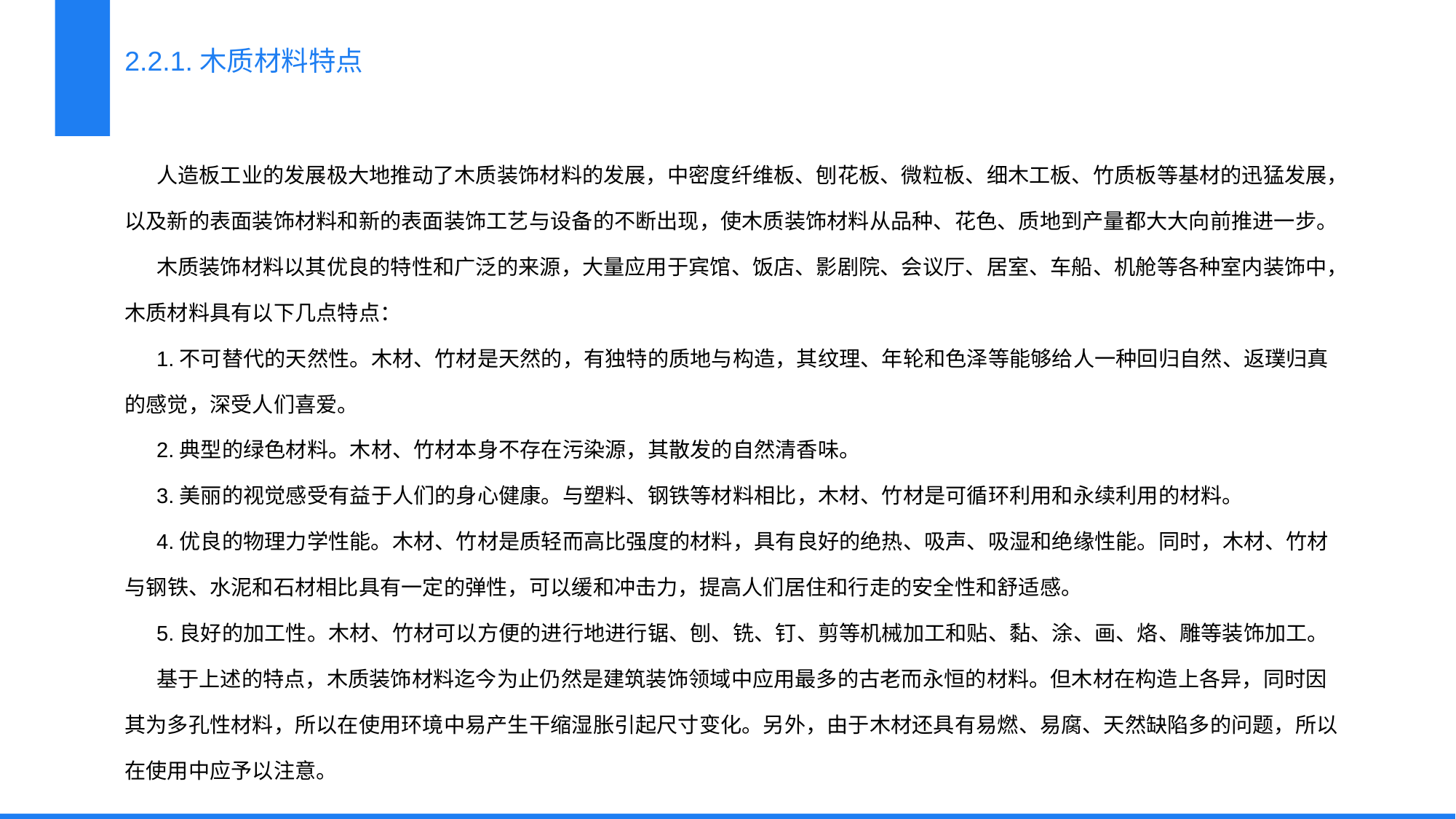

2.2.1.木质材料特点

人造板工业的发展极大地推动了木质装饰材料的发展，中密度纤维板、刨花板、微粒板、细木工板、竹质板等基材的迅猛发展，以及新的表面装饰材料和新的表面装饰工艺与设备的不断出现，使木质装饰材料从品种、花色、质地到产量都大大向前推进一步。
木质装饰材料以其优良的特性和广泛的来源，大量应用于宾馆、饭店、影剧院、会议厅、居室、车船、机舱等各种室内装饰中，木质材料具有以下几点特点：
1.不可替代的天然性。木材、竹材是天然的，有独特的质地与构造，其纹理、年轮和色泽等能够给人一种回归自然、返璞归真的感觉，深受人们喜爱。
2.典型的绿色材料。木材、竹材本身不存在污染源，其散发的自然清香味。
3.美丽的视觉感受有益于人们的身心健康。与塑料、钢铁等材料相比，木材、竹材是可循环利用和永续利用的材料。
4.优良的物理力学性能。木材、竹材是质轻而高比强度的材料，具有良好的绝热、吸声、吸湿和绝缘性能。同时，木材、竹材与钢铁、水泥和石材相比具有一定的弹性，可以缓和冲击力，提高人们居住和行走的安全性和舒适感。
5.良好的加工性。木材、竹材可以方便的进行地进行锯、刨、铣、钉、剪等机械加工和贴、黏、涂、画、烙、雕等装饰加工。
基于上述的特点，木质装饰材料迄今为止仍然是建筑装饰领域中应用最多的古老而永恒的材料。但木材在构造上各异，同时因其为多孔性材料，所以在使用环境中易产生干缩湿胀引起尺寸变化。另外，由于木材还具有易燃、易腐、天然缺陷多的问题，所以在使用中应予以注意。